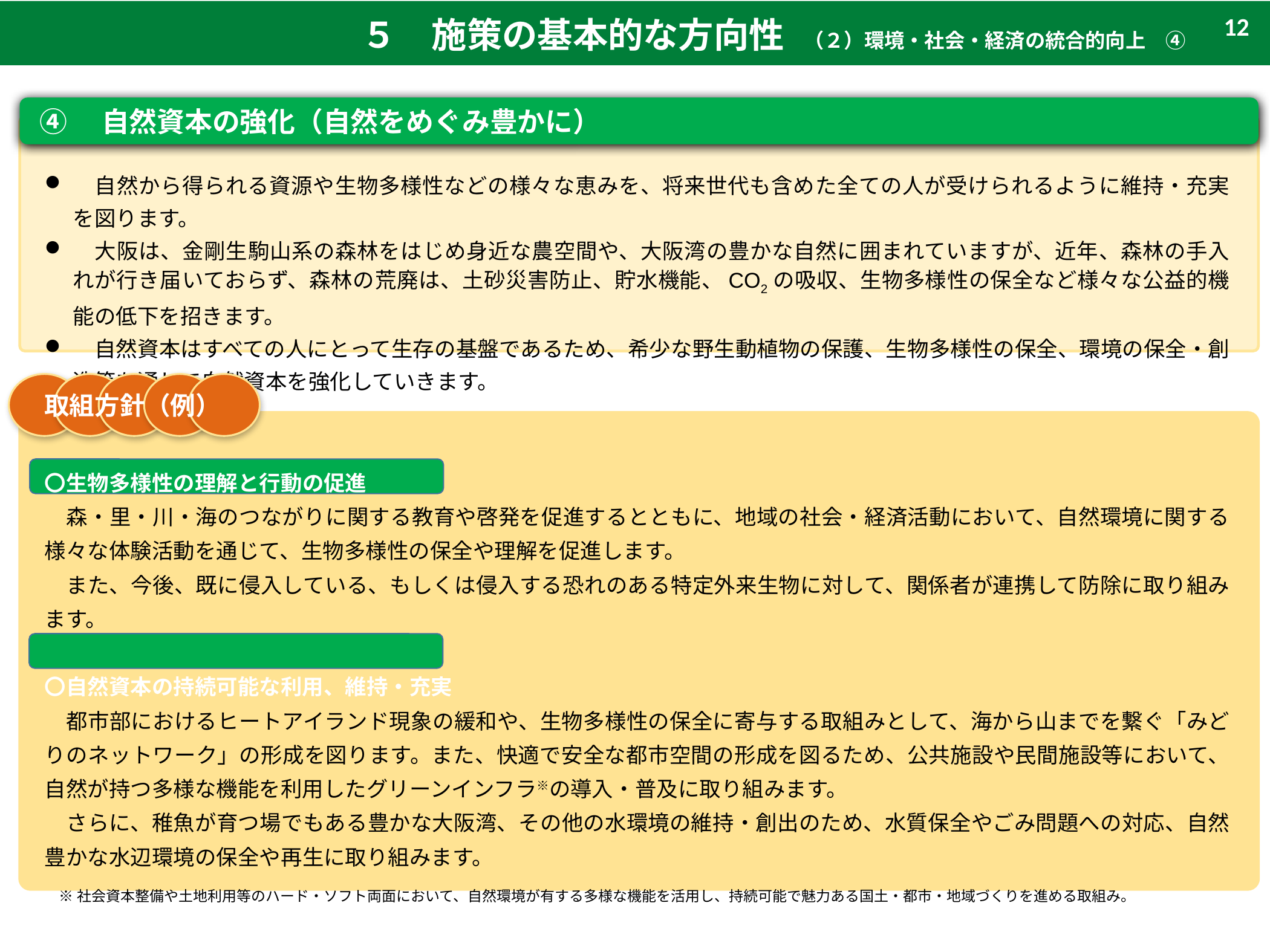

５　施策の基本的な方向性　（２）環境・社会・経済の統合的向上　④
12
④　自然資本の強化（自然をめぐみ豊かに）

　自然から得られる資源や生物多様性などの様々な恵みを、将来世代も含めた全ての人が受けられるように維持・充実を図ります。
　大阪は、金剛生駒山系の森林をはじめ身近な農空間や、大阪湾の豊かな自然に囲まれていますが、近年、森林の手入れが行き届いておらず、森林の荒廃は、土砂災害防止、貯水機能、CO2の吸収、生物多様性の保全など様々な公益的機能の低下を招きます。
　自然資本はすべての人にとって生存の基盤であるため、希少な野生動植物の保護、生物多様性の保全、環境の保全・創造等を通して自然資本を強化していきます。

取組方針（例）

〇生物多様性の理解と行動の促進
　森・里・川・海のつながりに関する教育や啓発を促進するとともに、地域の社会・経済活動において、自然環境に関する様々な体験活動を通じて、生物多様性の保全や理解を促進します。
　また、今後、既に侵入している、もしくは侵入する恐れのある特定外来生物に対して、関係者が連携して防除に取り組みます。

〇自然資本の持続可能な利用、維持・充実
　都市部におけるヒートアイランド現象の緩和や、生物多様性の保全に寄与する取組みとして、海から山までを繋ぐ「みどりのネットワーク」の形成を図ります。また、快適で安全な都市空間の形成を図るため、公共施設や民間施設等において、自然が持つ多様な機能を利用したグリーンインフラ※の導入・普及に取り組みます。
　さらに、稚魚が育つ場でもある豊かな大阪湾、その他の水環境の維持・創出のため、水質保全やごみ問題への対応、自然豊かな水辺環境の保全や再生に取り組みます。

　※ 社会資本整備や土地利用等のハード・ソフト両面において、自然環境が有する多様な機能を活用し、持続可能で魅力ある国土・都市・地域づくりを進める取組み。